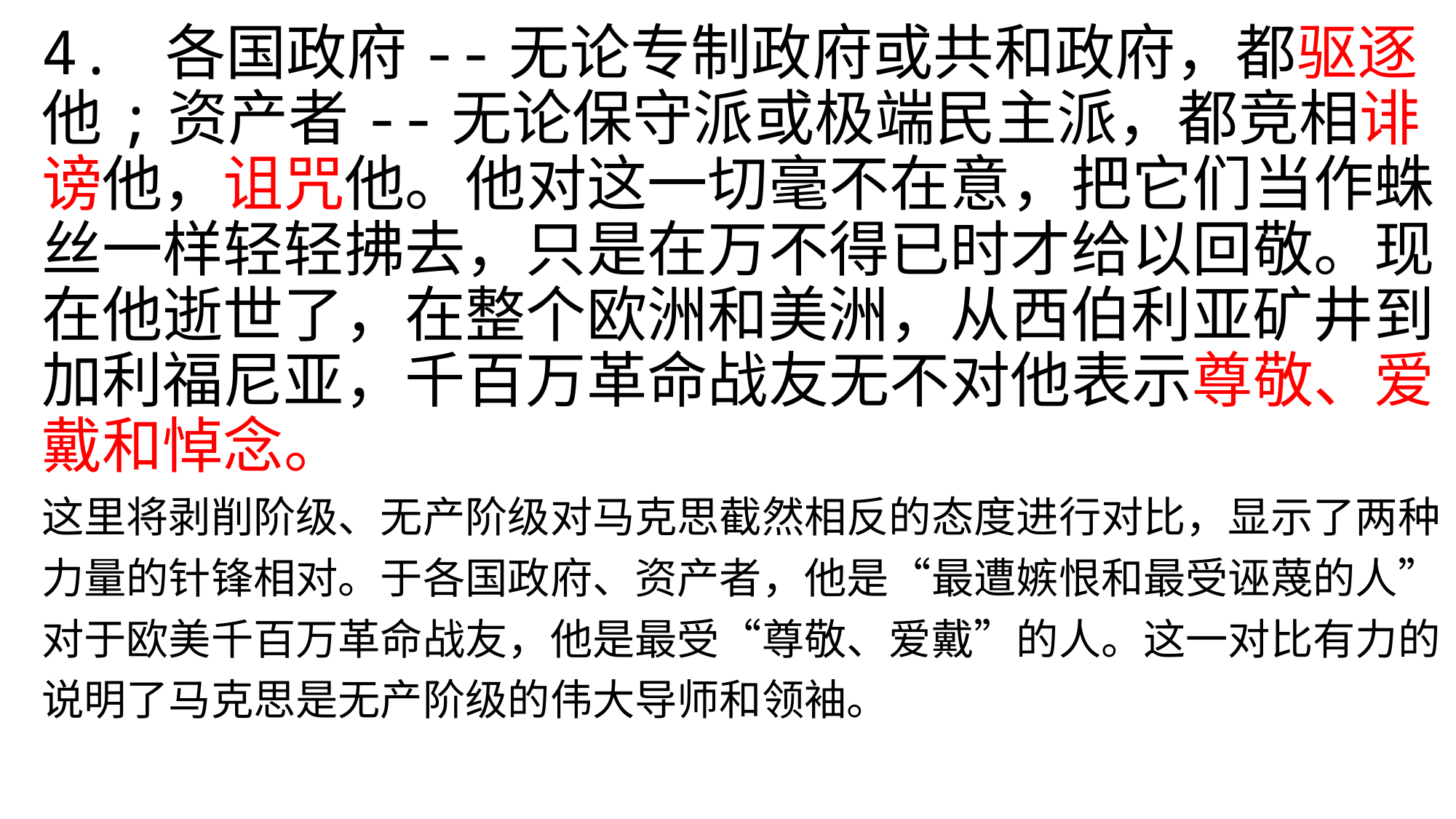

4. 各国政府--无论专制政府或共和政府，都驱逐他;资产者--无论保守派或极端民主派，都竞相诽谤他，诅咒他。他对这一切毫不在意，把它们当作蛛丝一样轻轻拂去，只是在万不得已时才给以回敬。现在他逝世了，在整个欧洲和美洲，从西伯利亚矿井到加利福尼亚，千百万革命战友无不对他表示尊敬、爱戴和悼念。
这里将剥削阶级、无产阶级对马克思截然相反的态度进行对比，显示了两种
力量的针锋相对。于各国政府、资产者，他是“最遭嫉恨和最受诬蔑的人”
对于欧美千百万革命战友，他是最受“尊敬、爱戴”的人。这一对比有力的
说明了马克思是无产阶级的伟大导师和领袖。